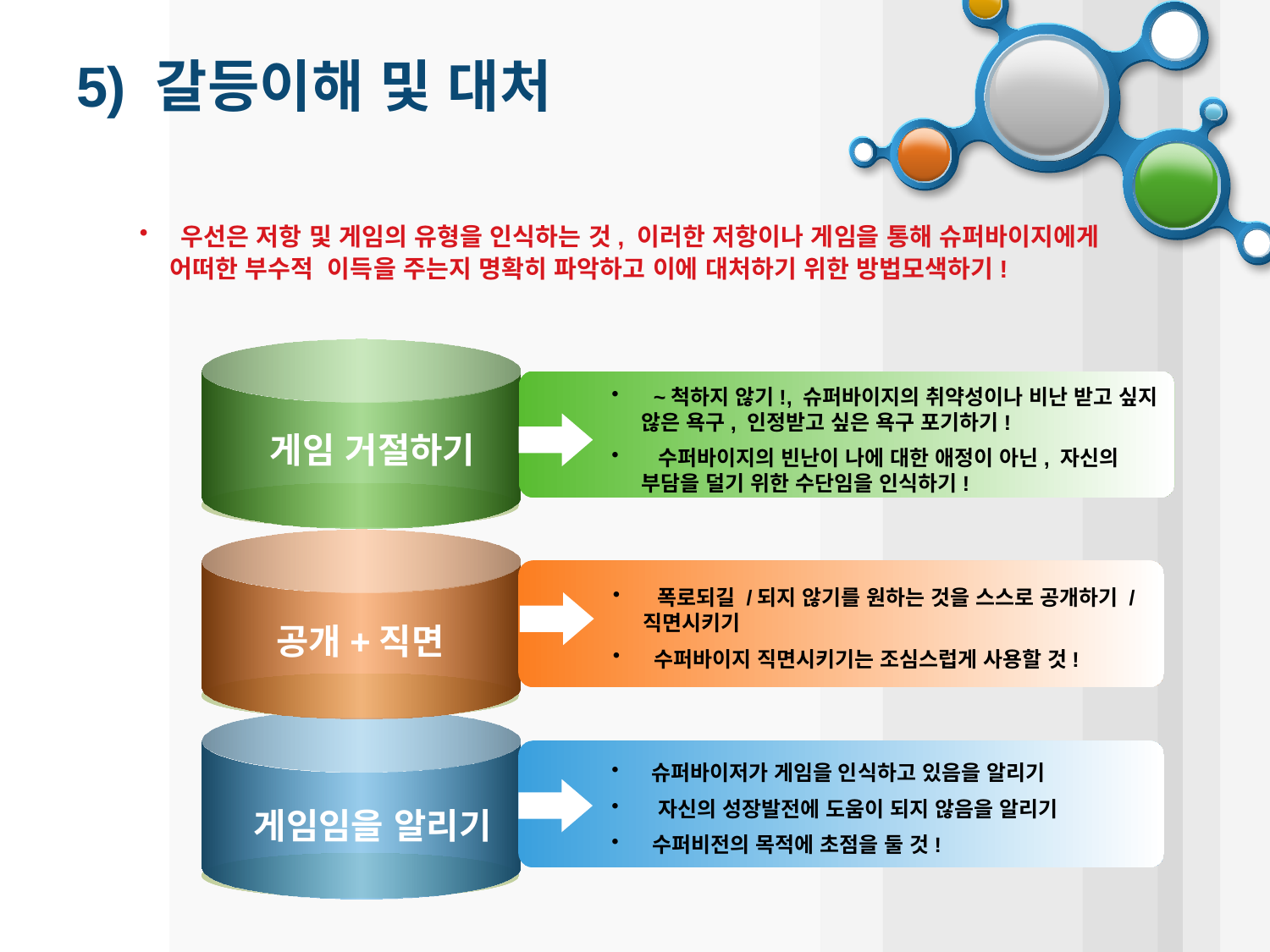

# 5) 갈등이해 및 대처
 우선은 저항 및 게임의 유형을 인식하는 것, 이러한 저항이나 게임을 통해 슈퍼바이지에게 어떠한 부수적  이득을 주는지 명확히 파악하고 이에 대처하기 위한 방법모색하기!

  ~척하지 않기!, 슈퍼바이지의 취약성이나 비난 받고 싶지 않은 욕구, 인정받고 싶은 욕구 포기하기!
  수퍼바이지의 빈난이 나에 대한 애정이 아닌, 자신의 부담을 덜기 위한 수단임을 인식하기!

  게임 거절하기

  폭로되길 /되지 않기를 원하는 것을 스스로 공개하기 / 직면시키기
 수퍼바이지 직면시키기는 조심스럽게 사용할 것!

공개+직면

 슈퍼바이저가 게임을 인식하고 있음을 알리기
  자신의 성장발전에 도움이 되지 않음을 알리기
 수퍼비전의 목적에 초점을 둘 것!

  게임임을 알리기